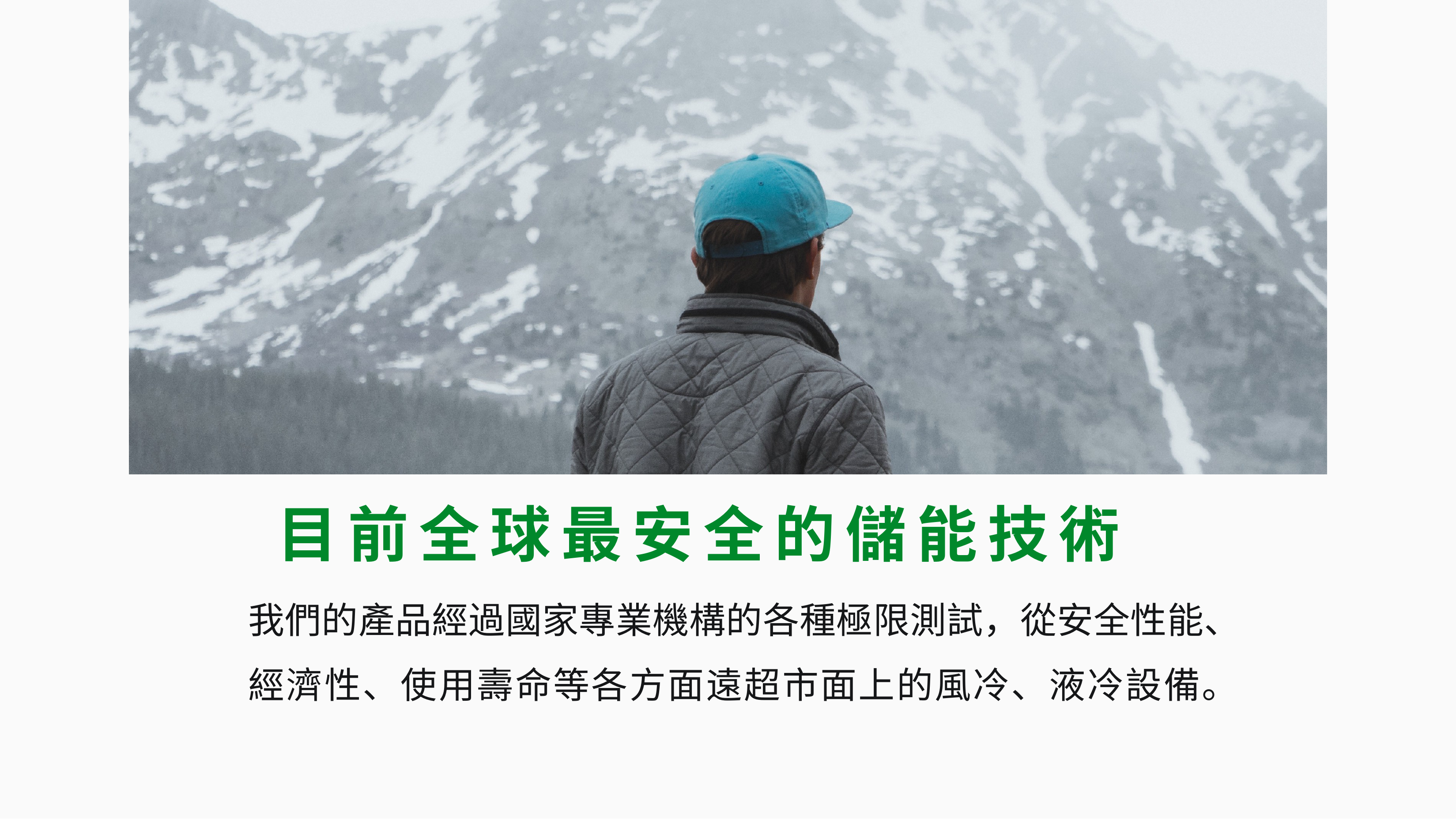

# 目 前 全 球 最 安 全 的 儲 能 技 術
我們的產品經過國家專業機構的各種極限測試，從安全性能、經濟性、使用壽命等各方面遠超市面上的風冷、液冷設備。